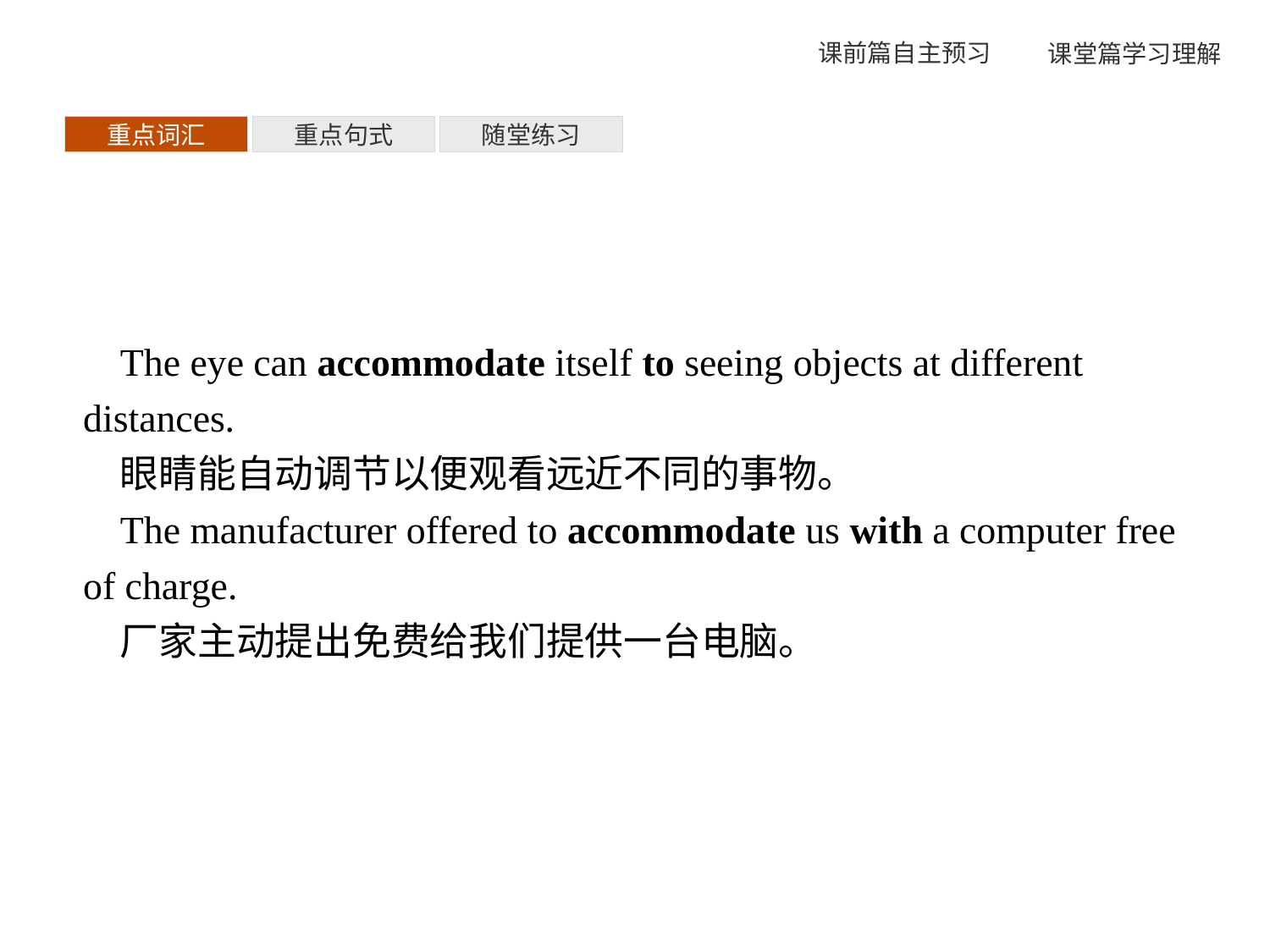

重点词汇
重点句式
随堂练习
The eye can accommodate itself to seeing objects at different distances.
眼睛能自动调节以便观看远近不同的事物。
The manufacturer offered to accommodate us with a computer free of charge.
厂家主动提出免费给我们提供一台电脑。